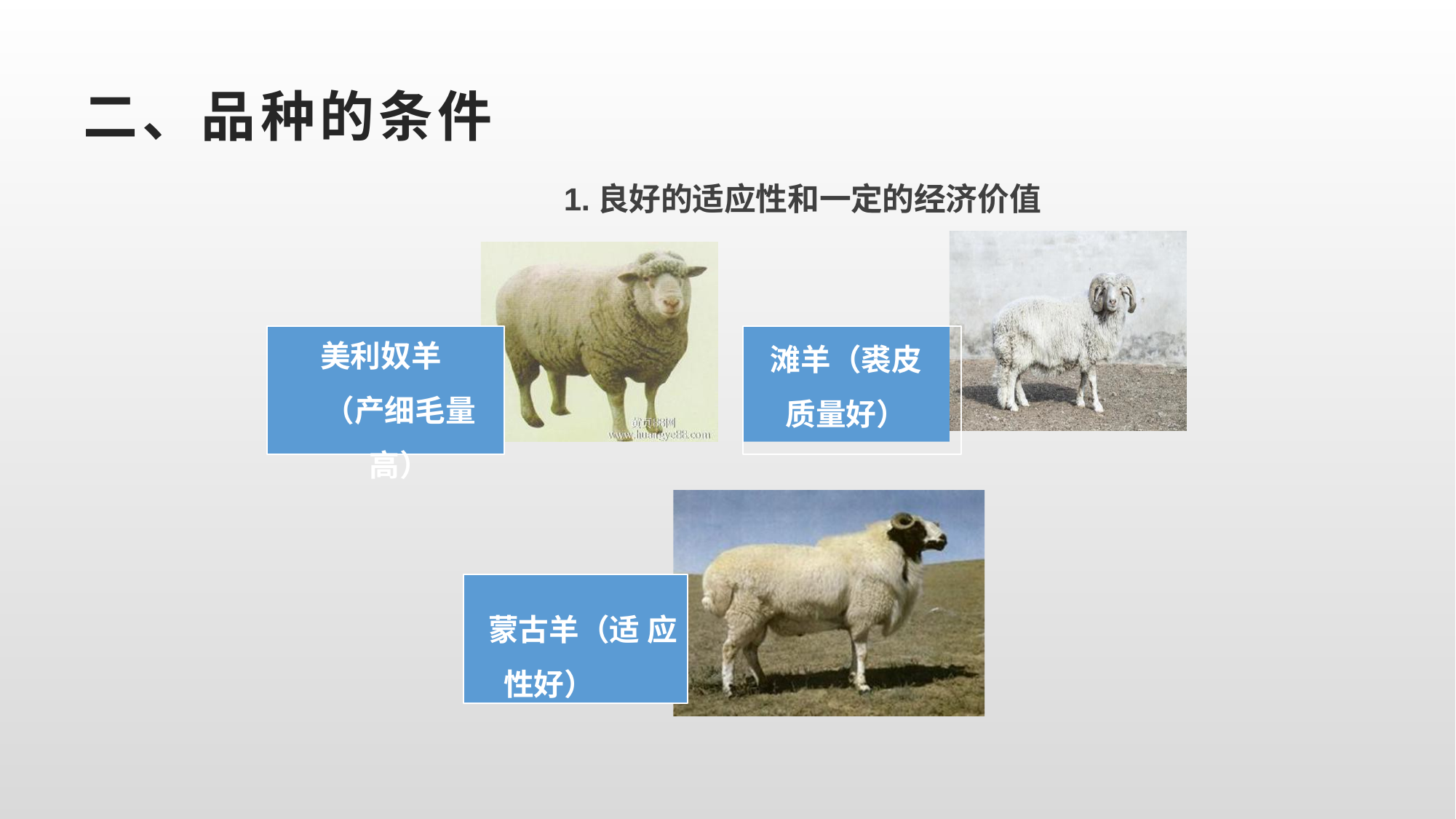

# 二、品种的条件
 1.良好的适应性和一定的经济价值

美利奴羊
（产细毛量高）
滩羊（裘皮
质量好）

蒙古羊（适 应性好）